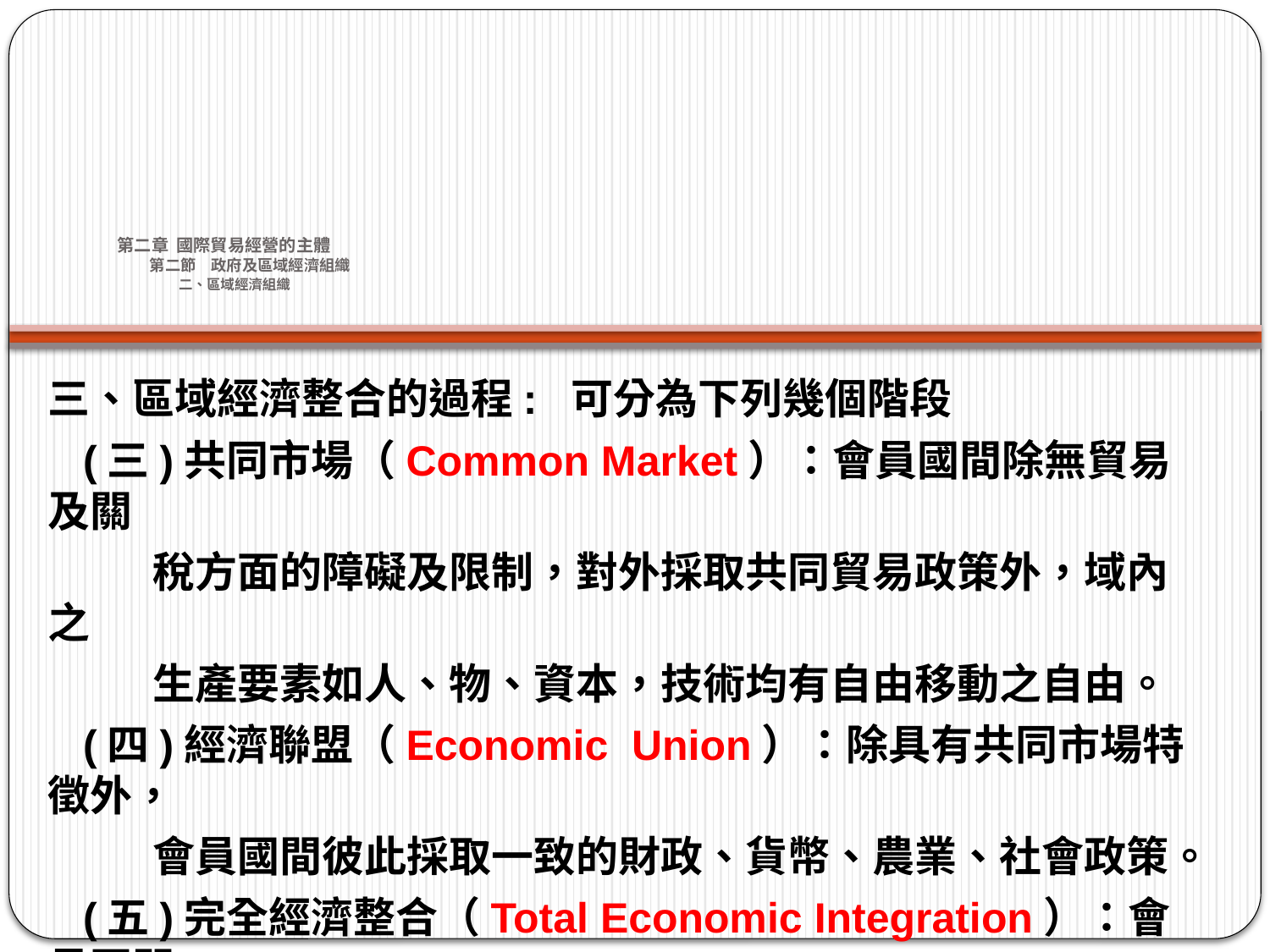

# 第二章  國際貿易經營的主體 第二節　政府及區域經濟組織 二、區域經濟組織
三、區域經濟整合的過程:  可分為下列幾個階段
   (三)共同市場（Common Market）：會員國間除無貿易及關
          稅方面的障礙及限制，對外採取共同貿易政策外，域內之
          生產要素如人、物、資本，技術均有自由移動之自由。
   (四)經濟聯盟（Economic  Union）：除具有共同市場特徵外，
          會員國間彼此採取一致的財政、貨幣、農業、社會政策。
   (五)完全經濟整合（Total Economic Integration）：會員國間
          除建立同一的財政、貨幣、社會、農業政策外，另外設立
          一個國家組織的機構執行有關之任務。目前還沒出現。